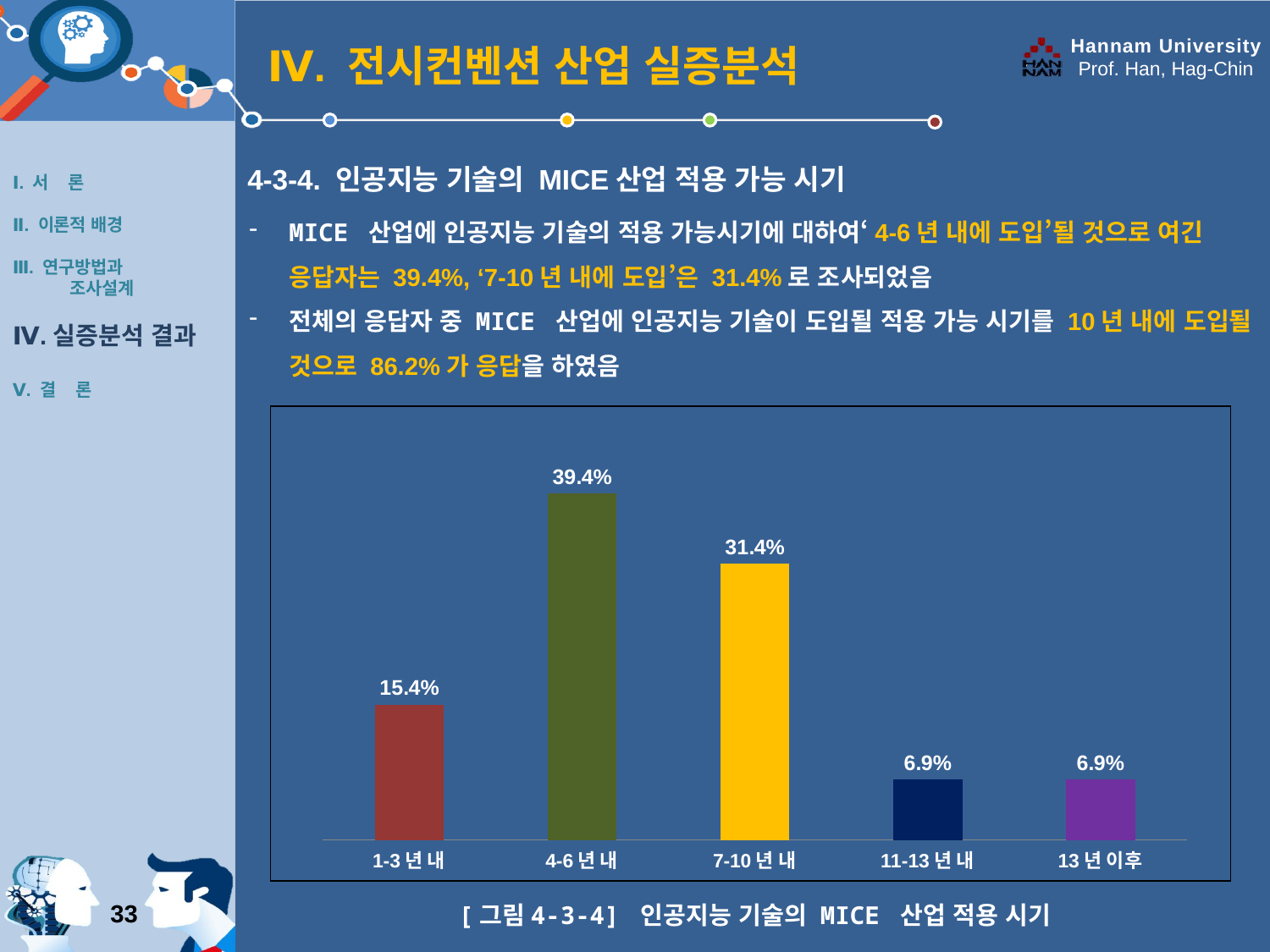

Ⅳ. 전시컨벤션 산업 실증분석
Ⅰ. 서    론

Ⅱ. 이론적 배경

Ⅲ. 연구방법과
           조사설계

Ⅳ.실증분석 결과

Ⅴ. 결    론
4-3-4. 인공지능 기술의 MICE산업 적용 가능 시기
MICE 산업에 인공지능 기술의 적용 가능시기에 대하여‘4-6년 내에 도입’될 것으로 여긴 응답자는 39.4%, ‘7-10년 내에 도입’은 31.4%로 조사되었음
전체의 응답자 중 MICE 산업에 인공지능 기술이 도입될 적용 가능 시기를 10년 내에 도입될 것으로 86.2%가 응답을 하였음

### Chart

| Category |  |
|---|---|
| 1-3년 내 | 0.154 |
| 4-6년 내 | 0.394 |
| 7-10년 내 | 0.314 |
| 11-13년 내 | 0.069 |
| 13년 이후 | 0.069 |
|  |
| --- |
[그림4-3-4] 인공지능 기술의 MICE 산업 적용 시기